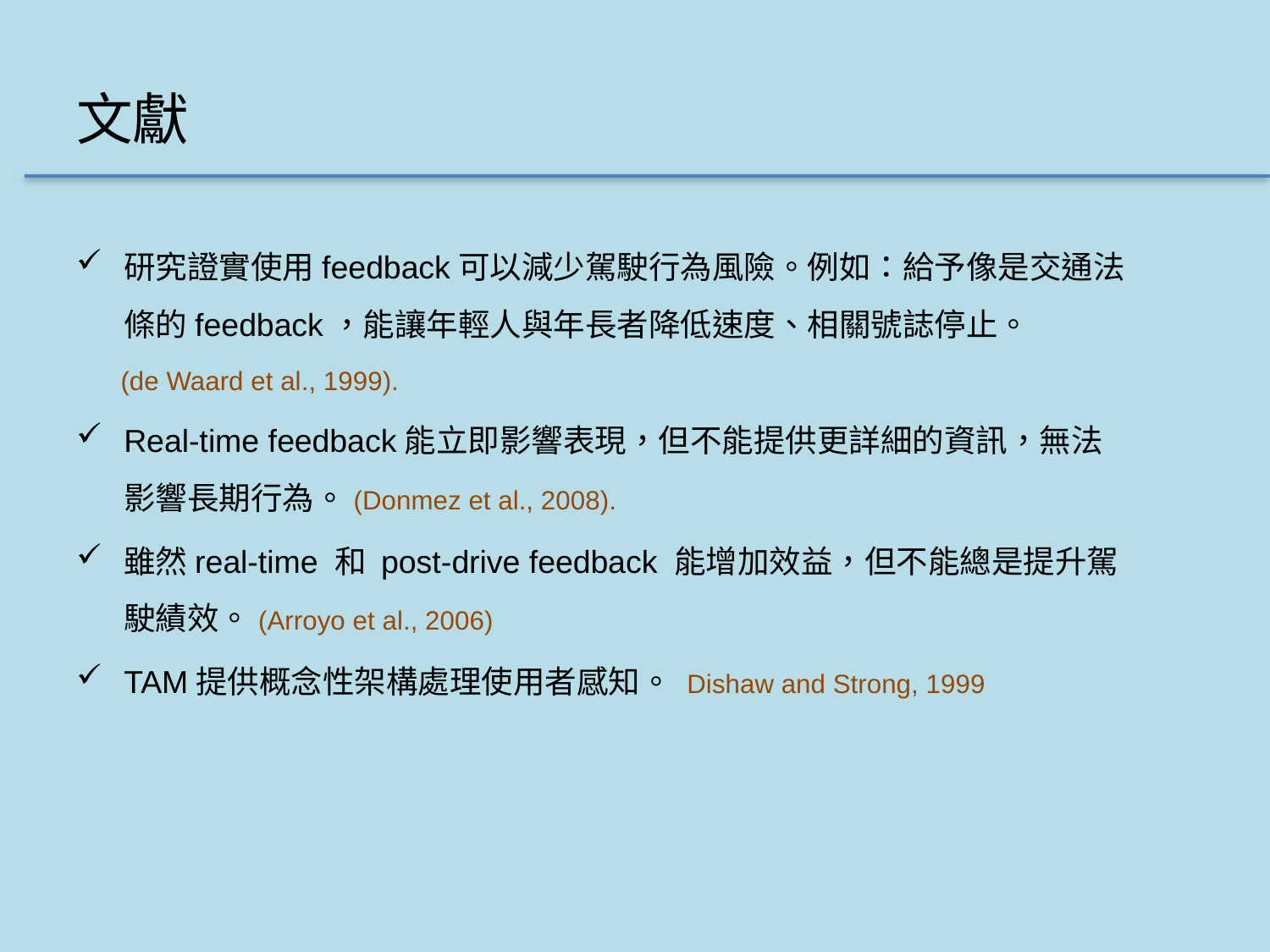

# 文獻
研究證實使用feedback可以減少駕駛行為風險。例如：給予像是交通法條的feedback，能讓年輕人與年長者降低速度、相關號誌停止。
      (de Waard et al., 1999).
Real-time feedback能立即影響表現，但不能提供更詳細的資訊，無法影響長期行為。(Donmez et al., 2008).
雖然real-time 和 post-drive feedback 能增加效益，但不能總是提升駕駛績效。(Arroyo et al., 2006)
TAM提供概念性架構處理使用者感知。 Dishaw and Strong, 1999